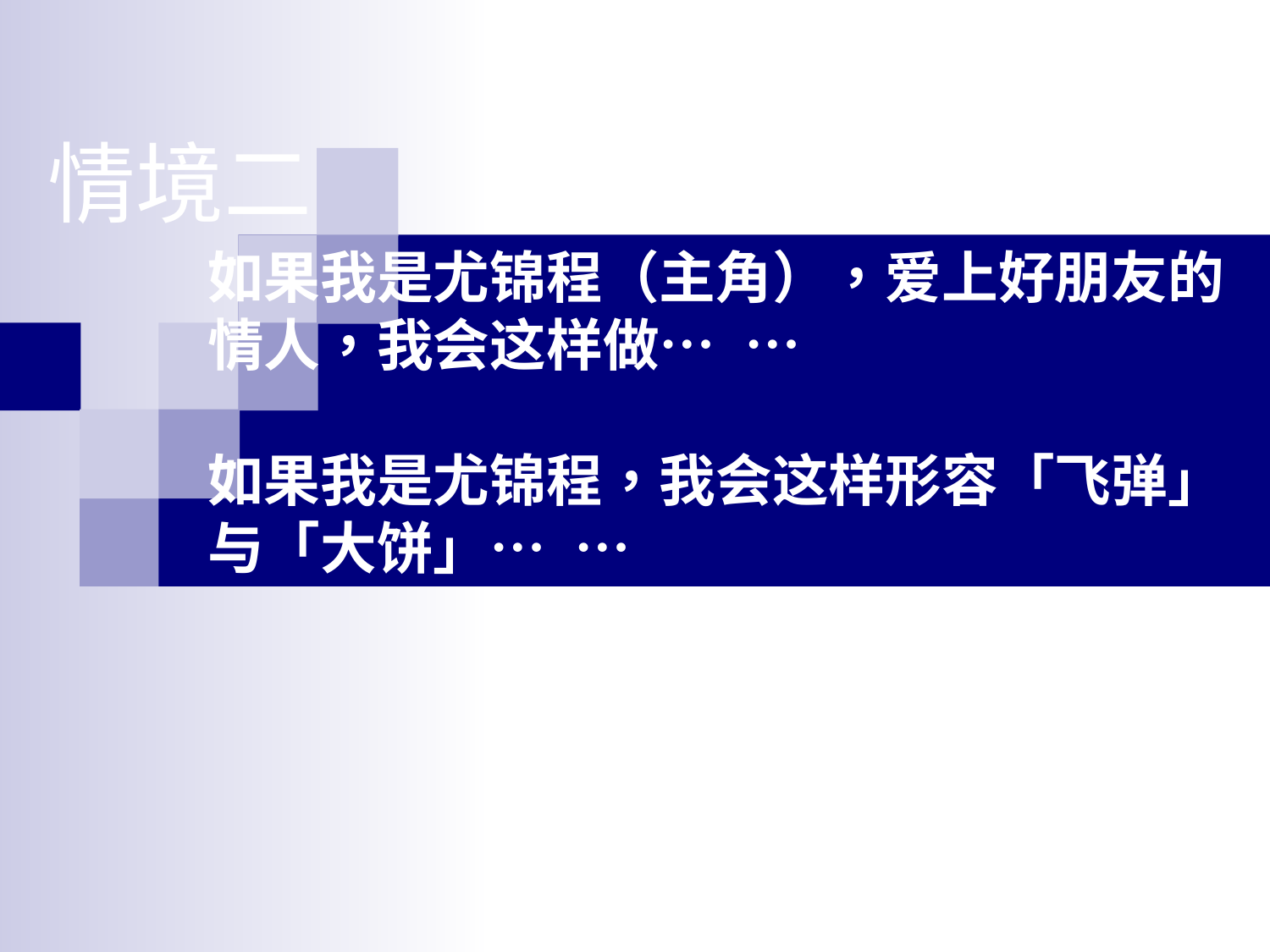

# 情境二
如果我是尤锦程（主角），爱上好朋友的情人，我会这样做… …
如果我是尤锦程，我会这样形容「飞弹」与「大饼」… …